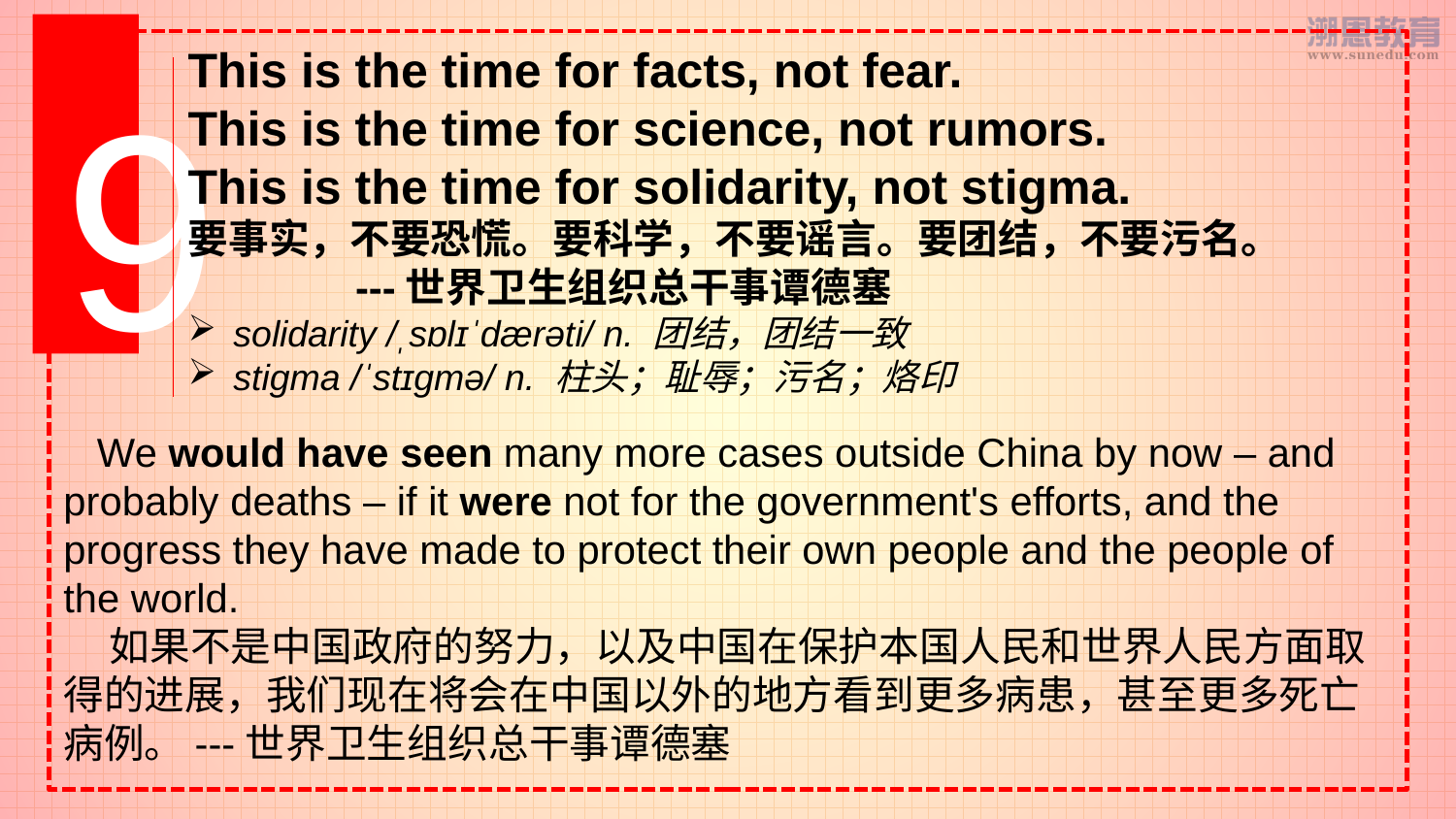

This is the time for facts, not fear.
This is the time for science, not rumors.
This is the time for solidarity, not stigma.
要事实，不要恐慌。要科学，不要谣言。要团结，不要污名。
               ---世界卫生组织总干事谭德塞
solidarity /ˌsɒlɪˈdærəti/ n. 团结，团结一致
stigma /ˈstɪɡmə/ n. 柱头；耻辱；污名；烙印
9
   We would have seen many more cases outside China by now – and probably deaths – if it were not for the government's efforts, and the progress they have made to protect their own people and the people of the world.
    如果不是中国政府的努力，以及中国在保护本国人民和世界人民方面取得的进展，我们现在将会在中国以外的地方看到更多病患，甚至更多死亡病例。---世界卫生组织总干事谭德塞